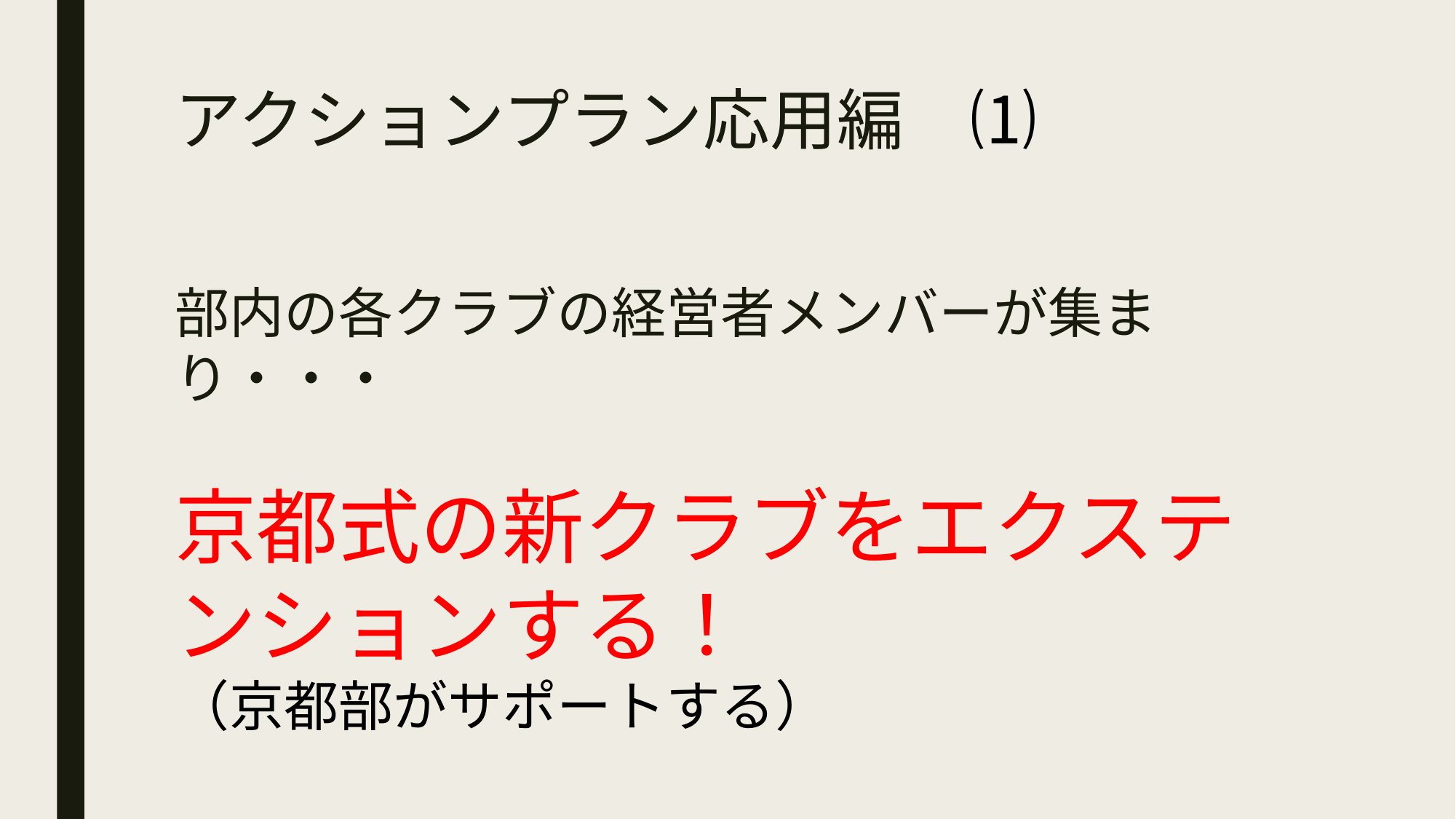

# アクションプラン応用編　⑴
部内の各クラブの経営者メンバーが集まり・・・

京都式の新クラブをエクステンションする！
（京都部がサポートする）